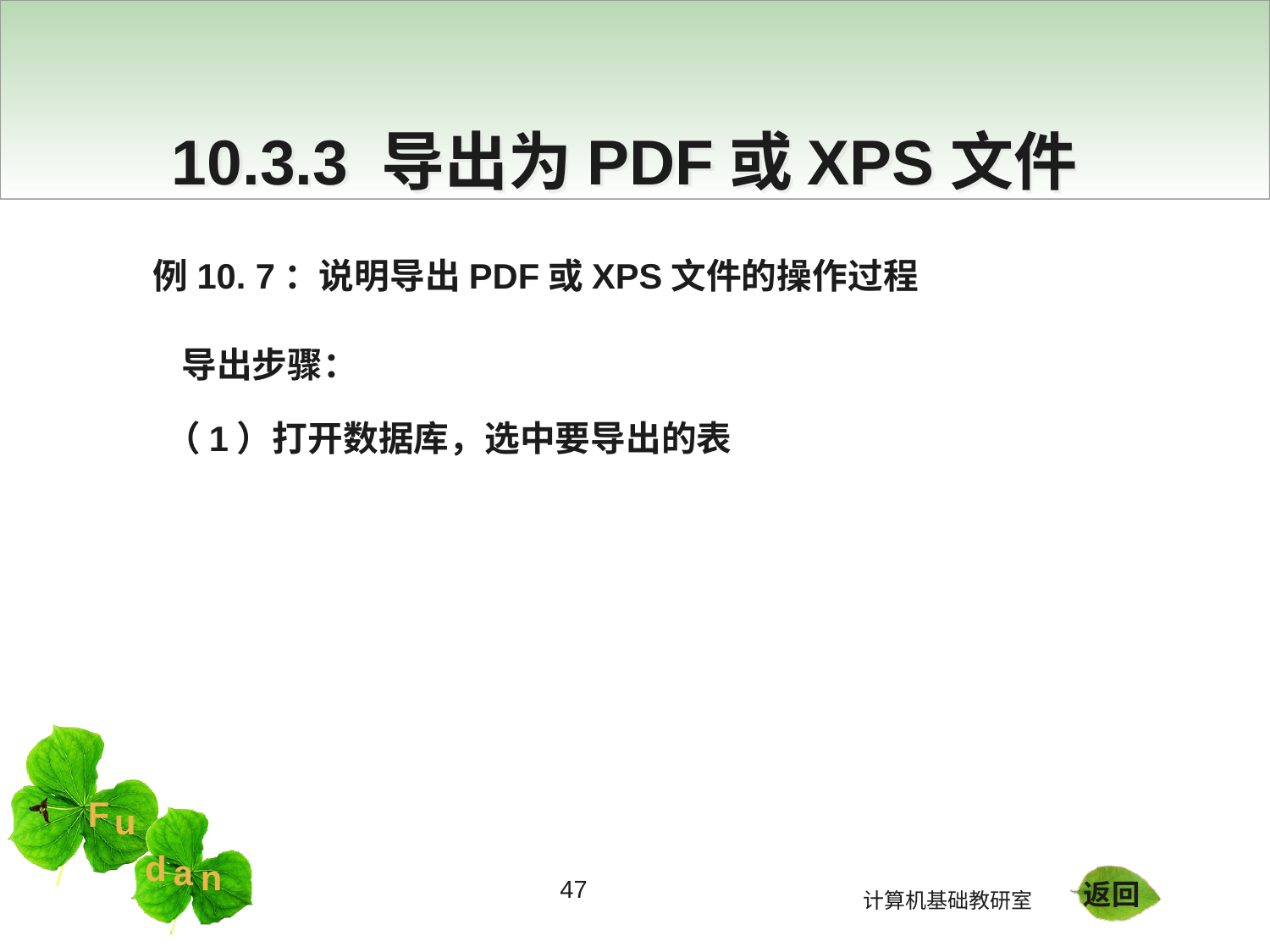

10.3.3 导出为PDF或XPS文件
例10. 7：说明导出PDF或XPS文件的操作过程
 导出步骤：
（1）打开数据库，选中要导出的表
47
返回